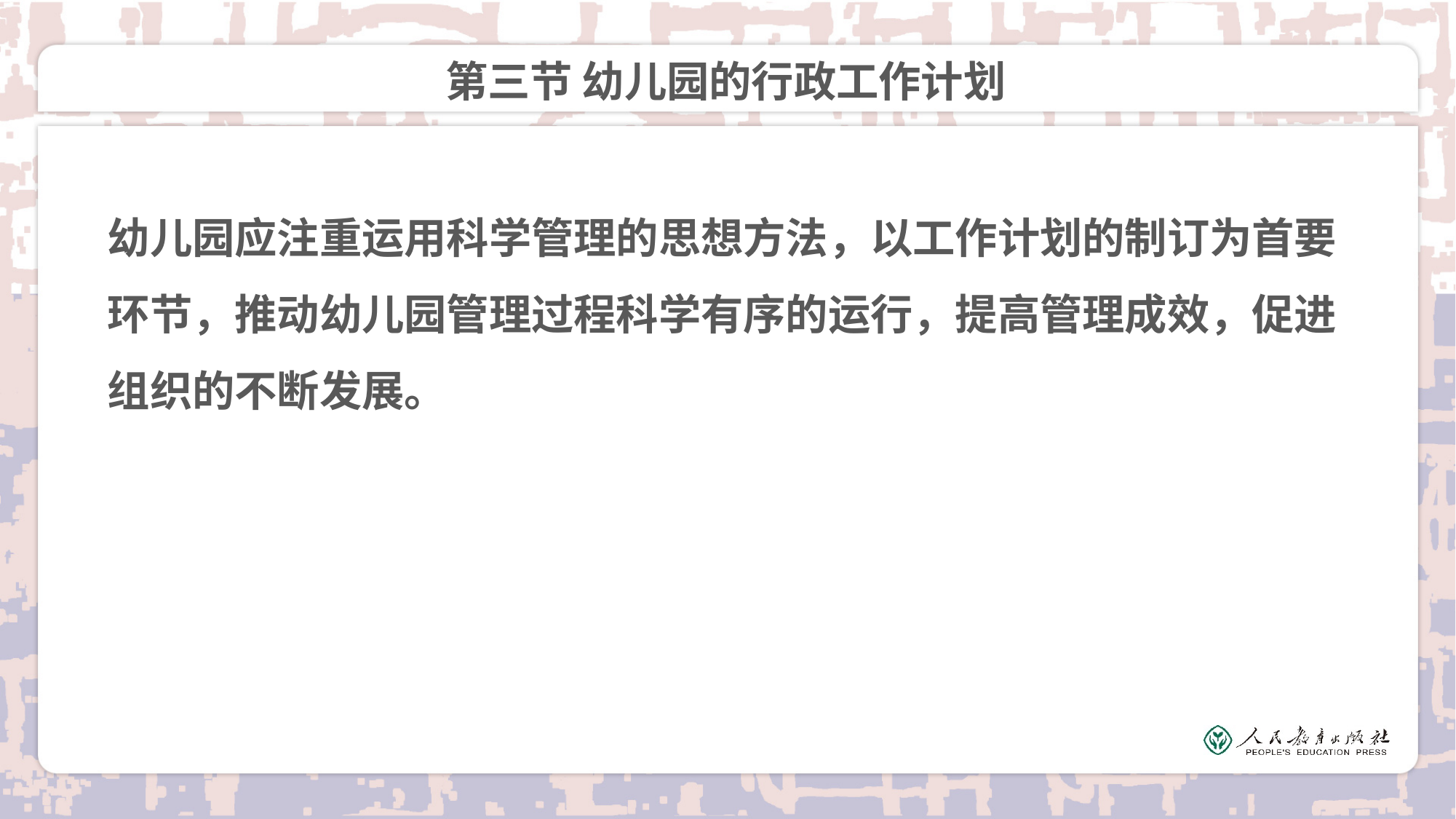

# 第三节 幼儿园的行政工作计划
幼儿园应注重运用科学管理的思想方法，以工作计划的制订为首要环节，推动幼儿园管理过程科学有序的运行，提高管理成效，促进组织的不断发展。